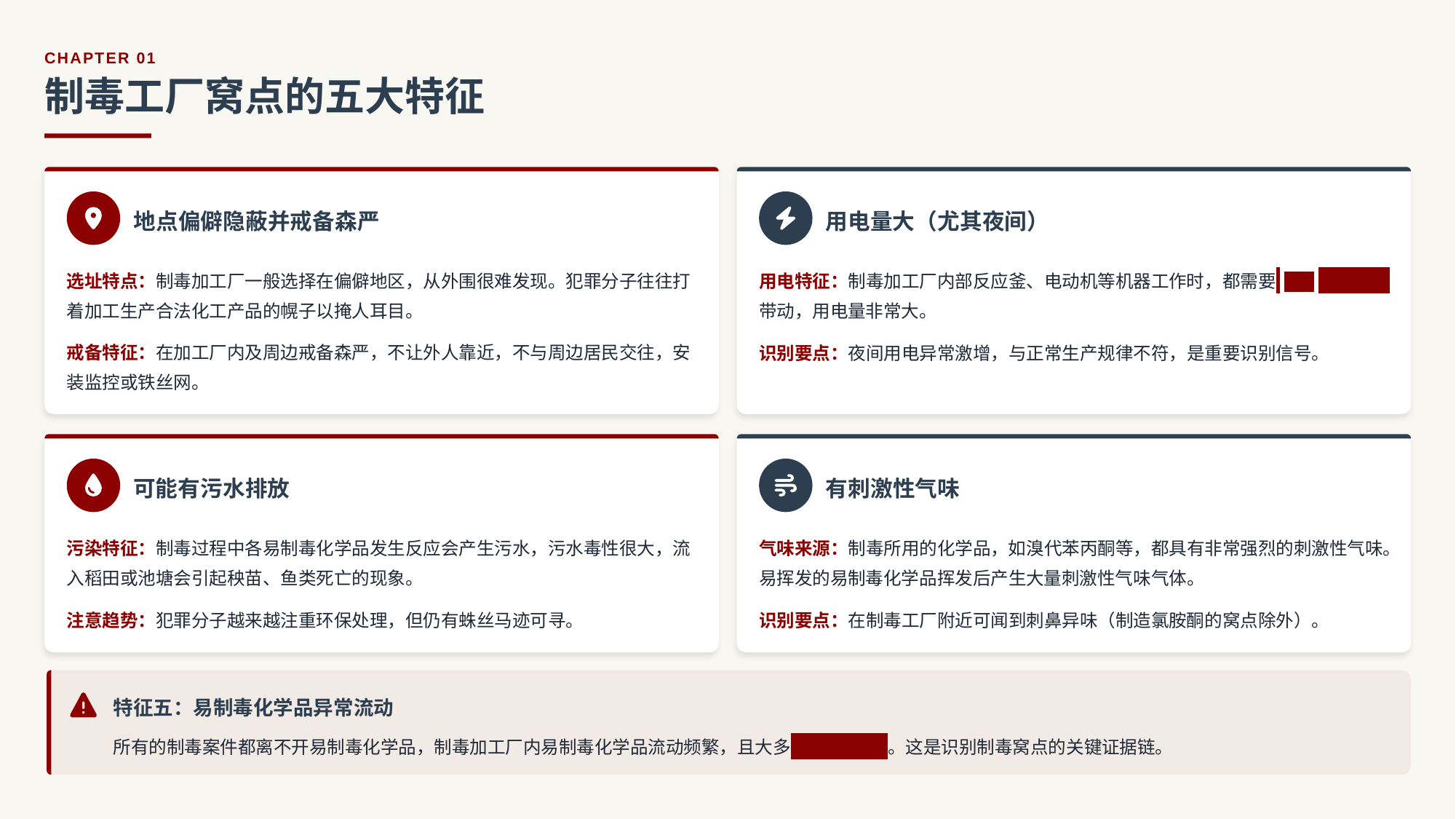

CHAPTER 01
制毒工厂窝点的五大特征

地点偏僻隐蔽并戒备森严
用电量大（尤其夜间）

选址特点：制毒加工厂一般选择在偏僻地区，从外围很难发现。犯罪分子往往打着加工生产合法化工产品的幌子以掩人耳目。
用电特征：制毒加工厂内部反应釜、电动机等机器工作时，都需要 380伏三相电 带动，用电量非常大。
戒备特征：在加工厂内及周边戒备森严，不让外人靠近，不与周边居民交往，安装监控或铁丝网。
识别要点：夜间用电异常激增，与正常生产规律不符，是重要识别信号。

可能有污水排放
有刺激性气味

污染特征：制毒过程中各易制毒化学品发生反应会产生污水，污水毒性很大，流入稻田或池塘会引起秧苗、鱼类死亡的现象。
气味来源：制毒所用的化学品，如溴代苯丙酮等，都具有非常强烈的刺激性气味。易挥发的易制毒化学品挥发后产生大量刺激性气味气体。
注意趋势：犯罪分子越来越注重环保处理，但仍有蛛丝马迹可寻。
识别要点：在制毒工厂附近可闻到刺鼻异味（制造氯胺酮的窝点除外）。

特征五：易制毒化学品异常流动

所有的制毒案件都离不开易制毒化学品，制毒加工厂内易制毒化学品流动频繁，且大多 无合法手续 。这是识别制毒窝点的关键证据链。